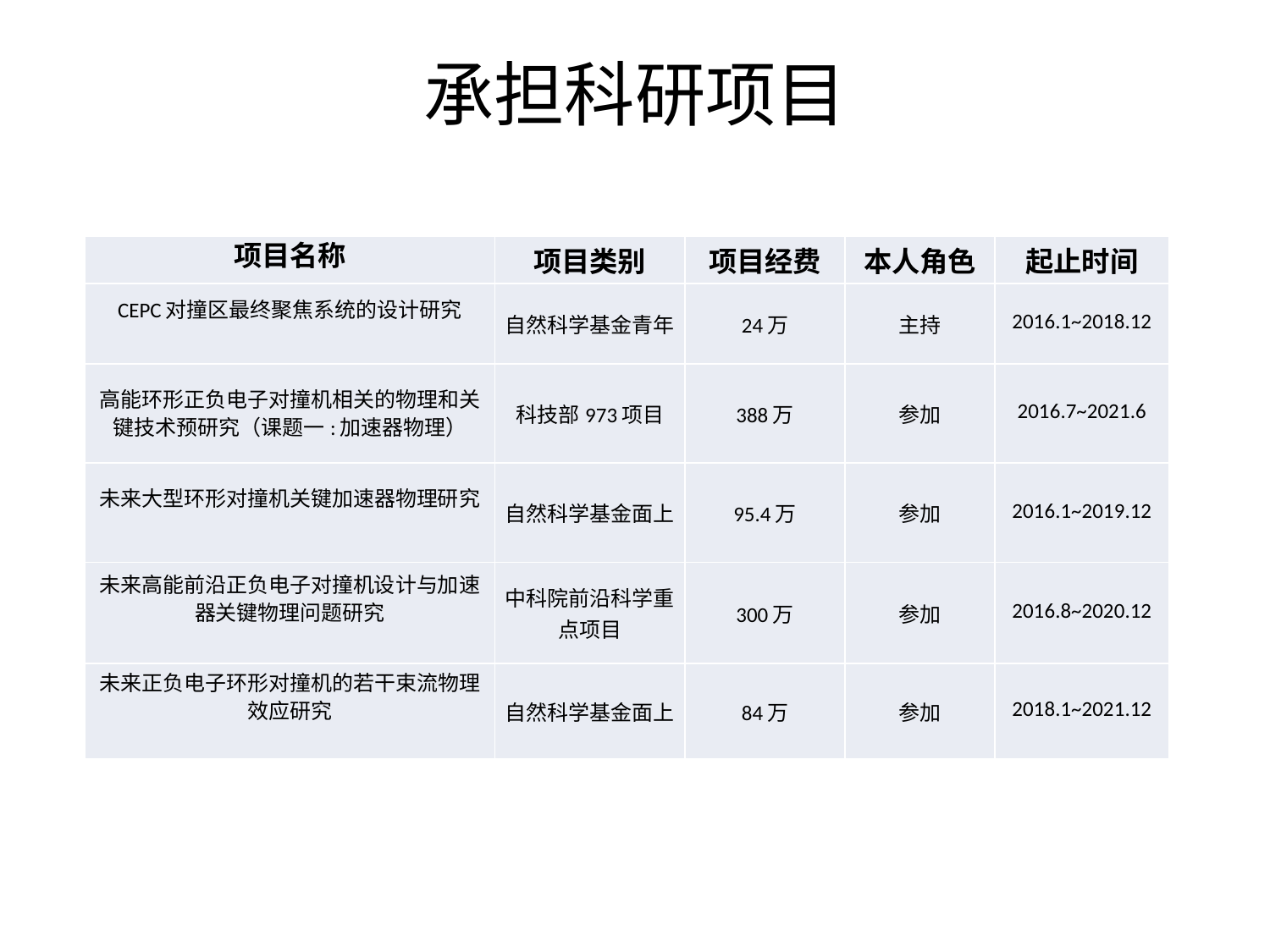

# 承担科研项目
| 项目名称 | 项目类别 | 项目经费 | 本人角色 | 起止时间 |
| --- | --- | --- | --- | --- |
| CEPC对撞区最终聚焦系统的设计研究 | 自然科学基金青年 | 24万 | 主持 | 2016.1~2018.12 |
| 高能环形正负电子对撞机相关的物理和关键技术预研究（课题一:加速器物理） | 科技部973项目 | 388万 | 参加 | 2016.7~2021.6 |
| 未来大型环形对撞机关键加速器物理研究 | 自然科学基金面上 | 95.4万 | 参加 | 2016.1~2019.12 |
| 未来高能前沿正负电子对撞机设计与加速器关键物理问题研究 | 中科院前沿科学重点项目 | 300万 | 参加 | 2016.8~2020.12 |
| 未来正负电子环形对撞机的若干束流物理效应研究 | 自然科学基金面上 | 84万 | 参加 | 2018.1~2021.12 |